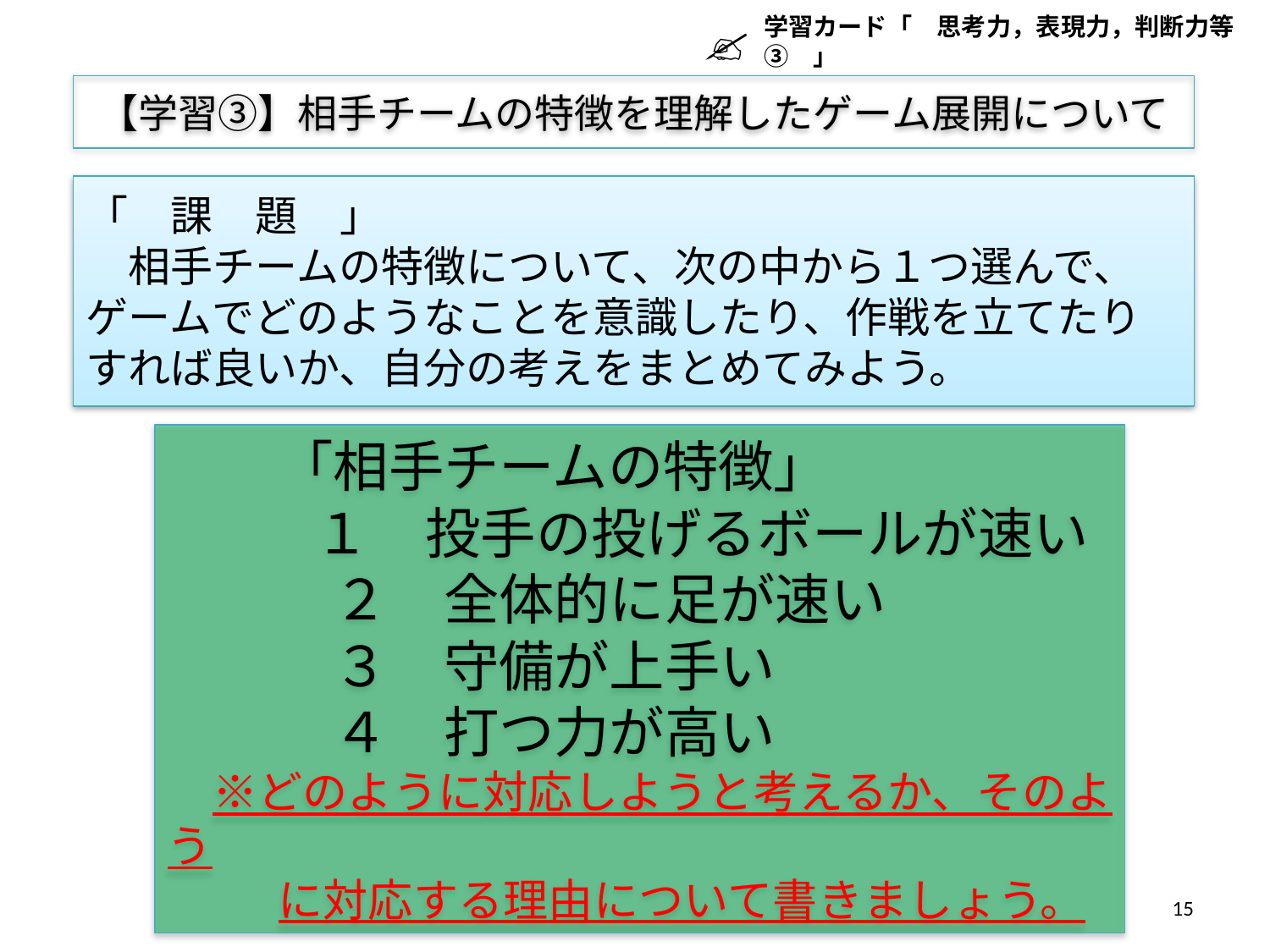

✍
学習カード「　思考力，表現力，判断力等③　」
【学習③】相手チームの特徴を理解したゲーム展開について
# 「　課　題　」 　相手チームの特徴について、次の中から１つ選んで、ゲームでどのようなことを意識したり、作戦を立てたりすれば良いか、自分の考えをまとめてみよう。
　　「相手チームの特徴」
　 　  １　投手の投げるボールが速い
　　　２　全体的に足が速い
　　　３　守備が上手い
　　　４　打つ力が高い
　※どのように対応しようと考えるか、そのよう
　　  に対応する理由について書きましょう。
15